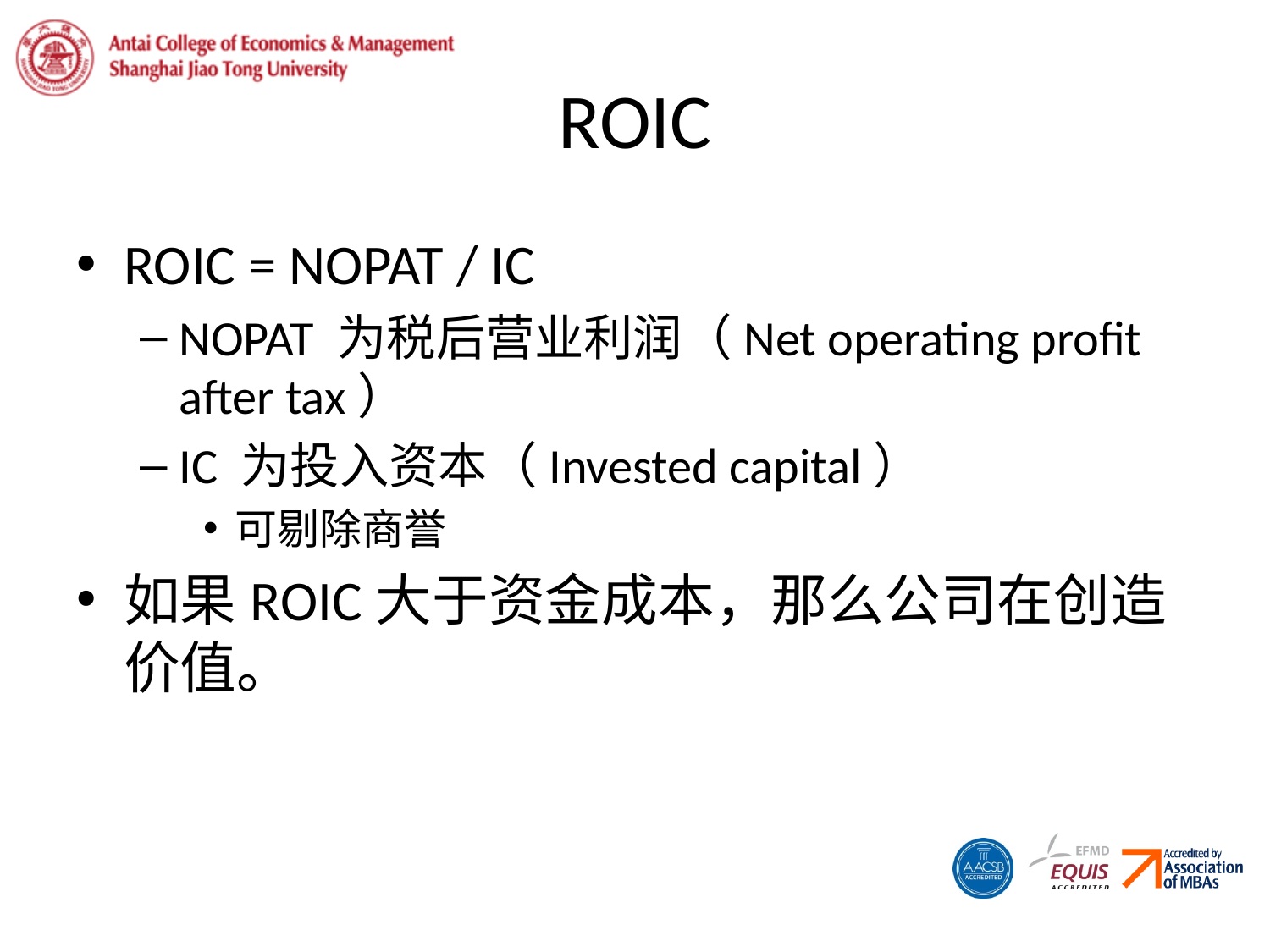

# ROIC
ROIC = NOPAT / IC
NOPAT 为税后营业利润（Net operating profit after tax）
IC 为投入资本（Invested capital）
可剔除商誉
如果ROIC大于资金成本，那么公司在创造价值。